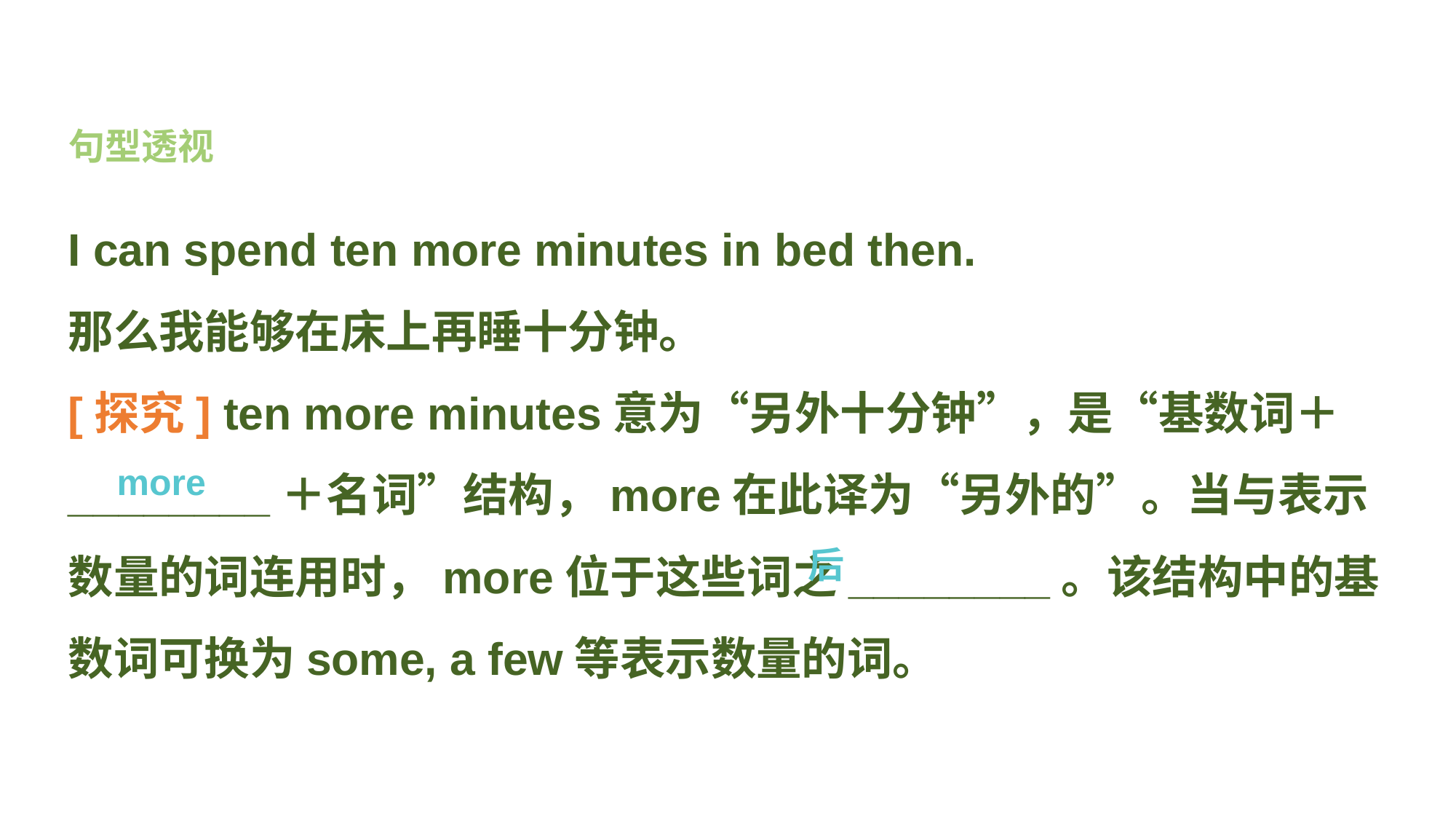

句型透视
I can spend ten more minutes in bed then.
那么我能够在床上再睡十分钟。
[探究] ten more minutes意为“另外十分钟”，是“基数词＋________＋名词”结构，more在此译为“另外的”。当与表示数量的词连用时，more位于这些词之________。该结构中的基数词可换为some, a few等表示数量的词。

more
后